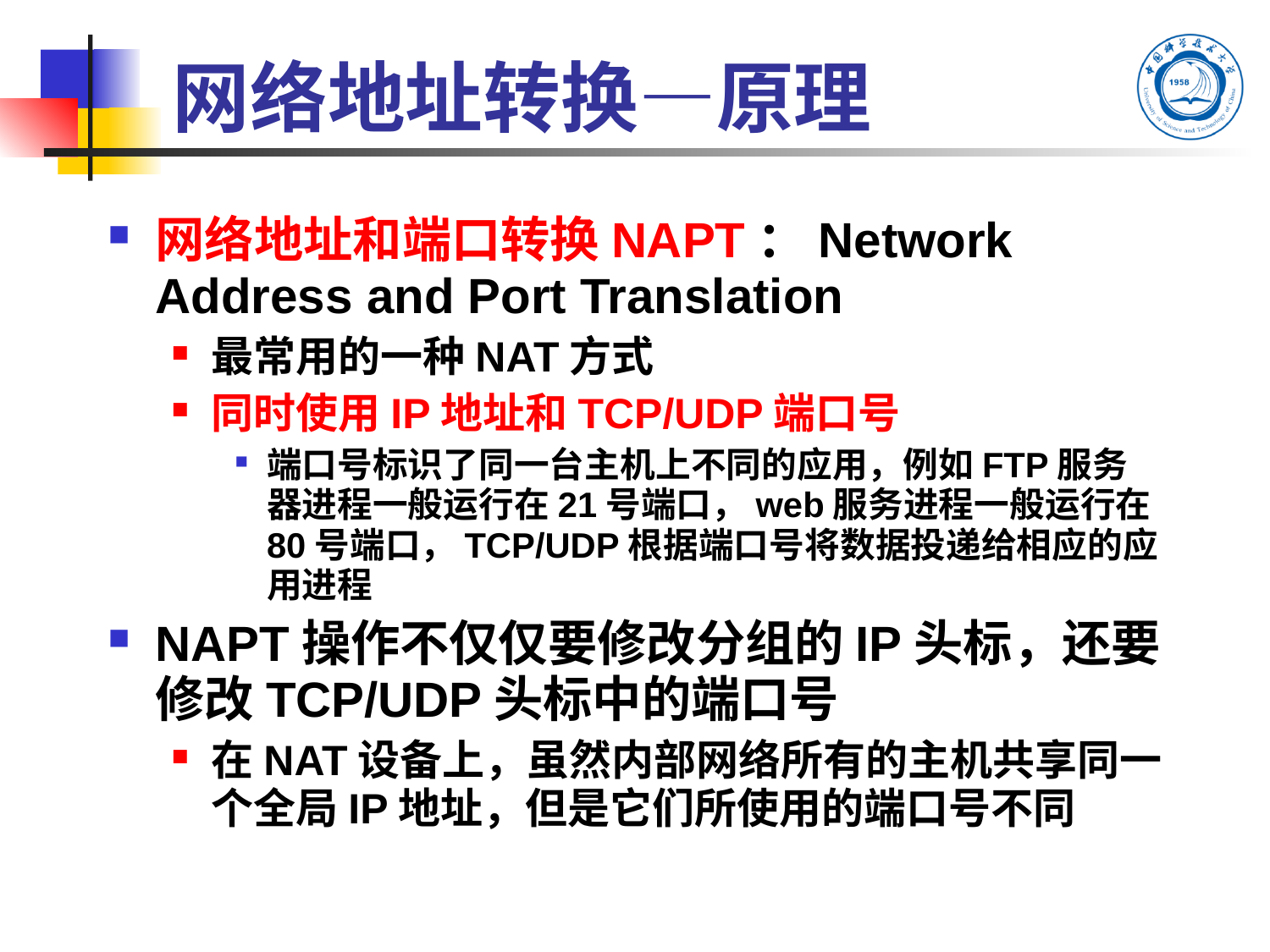

# 网络地址转换—原理
网络地址和端口转换NAPT：Network Address and Port Translation
最常用的一种NAT方式
同时使用IP地址和TCP/UDP端口号
端口号标识了同一台主机上不同的应用，例如FTP服务器进程一般运行在21号端口，web服务进程一般运行在80号端口，TCP/UDP根据端口号将数据投递给相应的应用进程
NAPT操作不仅仅要修改分组的IP头标，还要修改TCP/UDP头标中的端口号
在NAT设备上，虽然内部网络所有的主机共享同一个全局IP地址，但是它们所使用的端口号不同